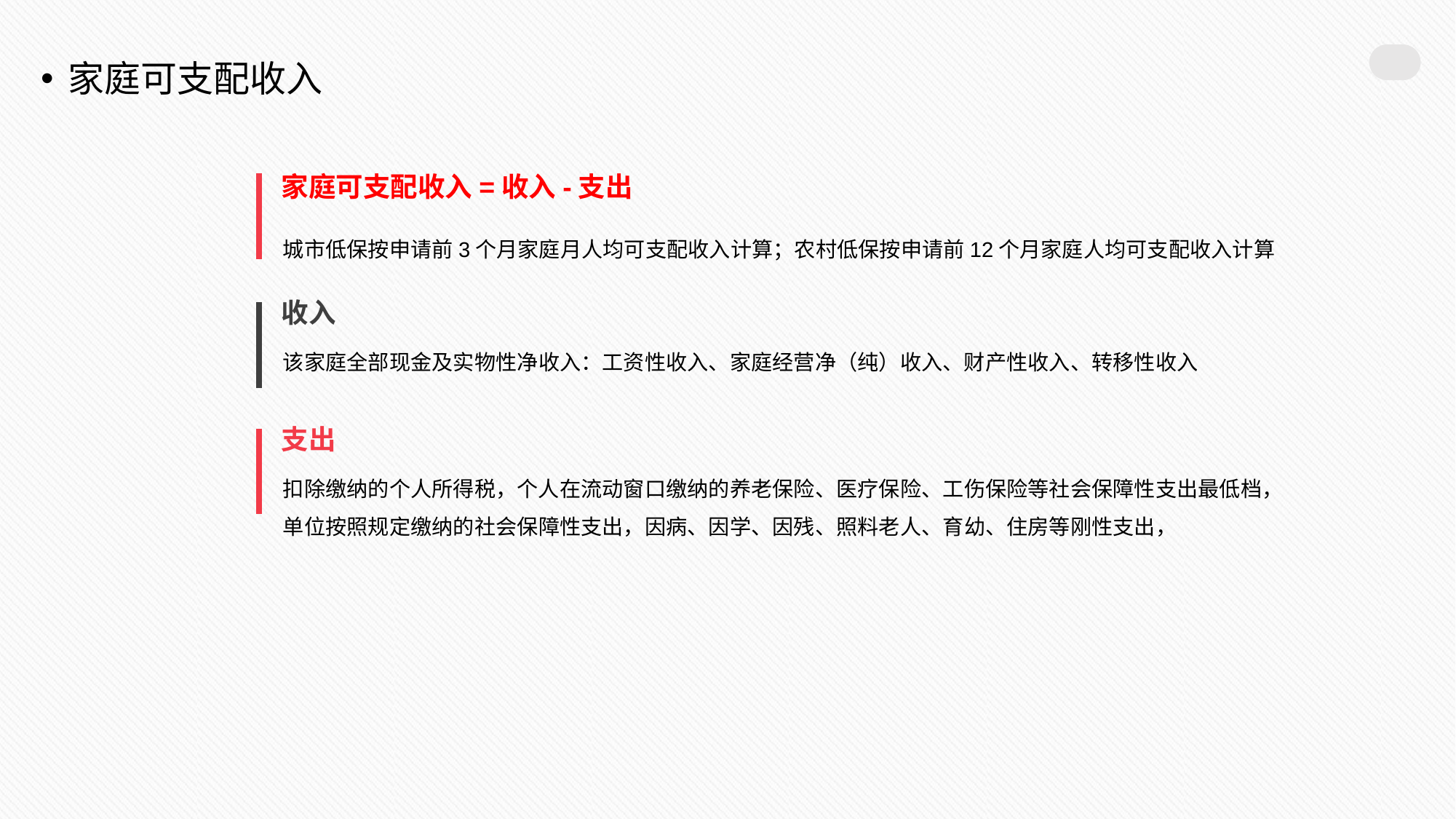

家庭可支配收入
家庭可支配收入=收入-支出
城市低保按申请前3个月家庭月人均可支配收入计算；农村低保按申请前12个月家庭人均可支配收入计算
收入
该家庭全部现金及实物性净收入：工资性收入、家庭经营净（纯）收入、财产性收入、转移性收入
支出
扣除缴纳的个人所得税，个人在流动窗口缴纳的养老保险、医疗保险、工伤保险等社会保障性支出最低档，单位按照规定缴纳的社会保障性支出，因病、因学、因残、照料老人、育幼、住房等刚性支出，